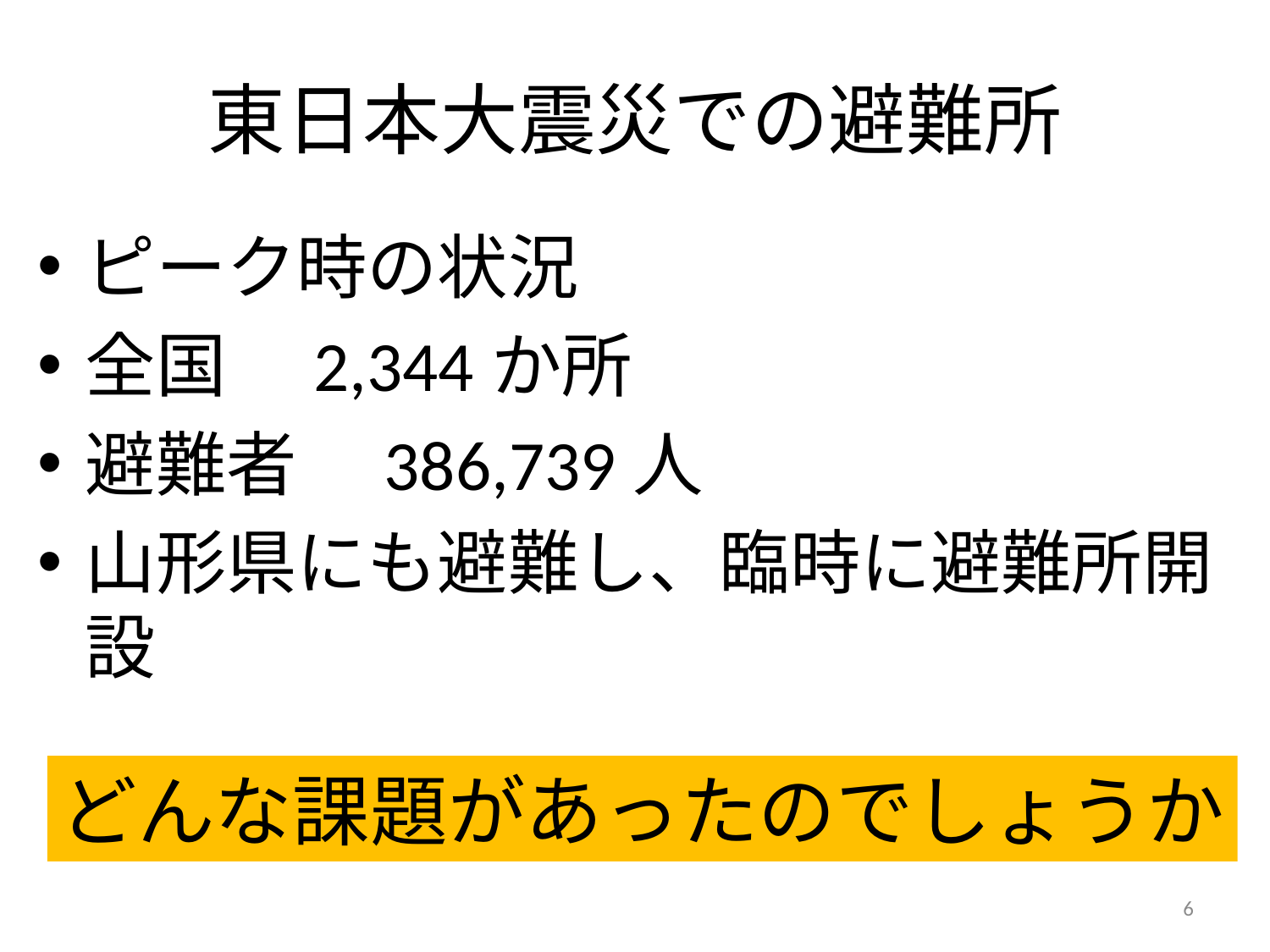

# 東日本大震災での避難所
ピーク時の状況
全国　2,344か所
避難者　386,739人
山形県にも避難し、臨時に避難所開設
どんな課題があったのでしょうか
6